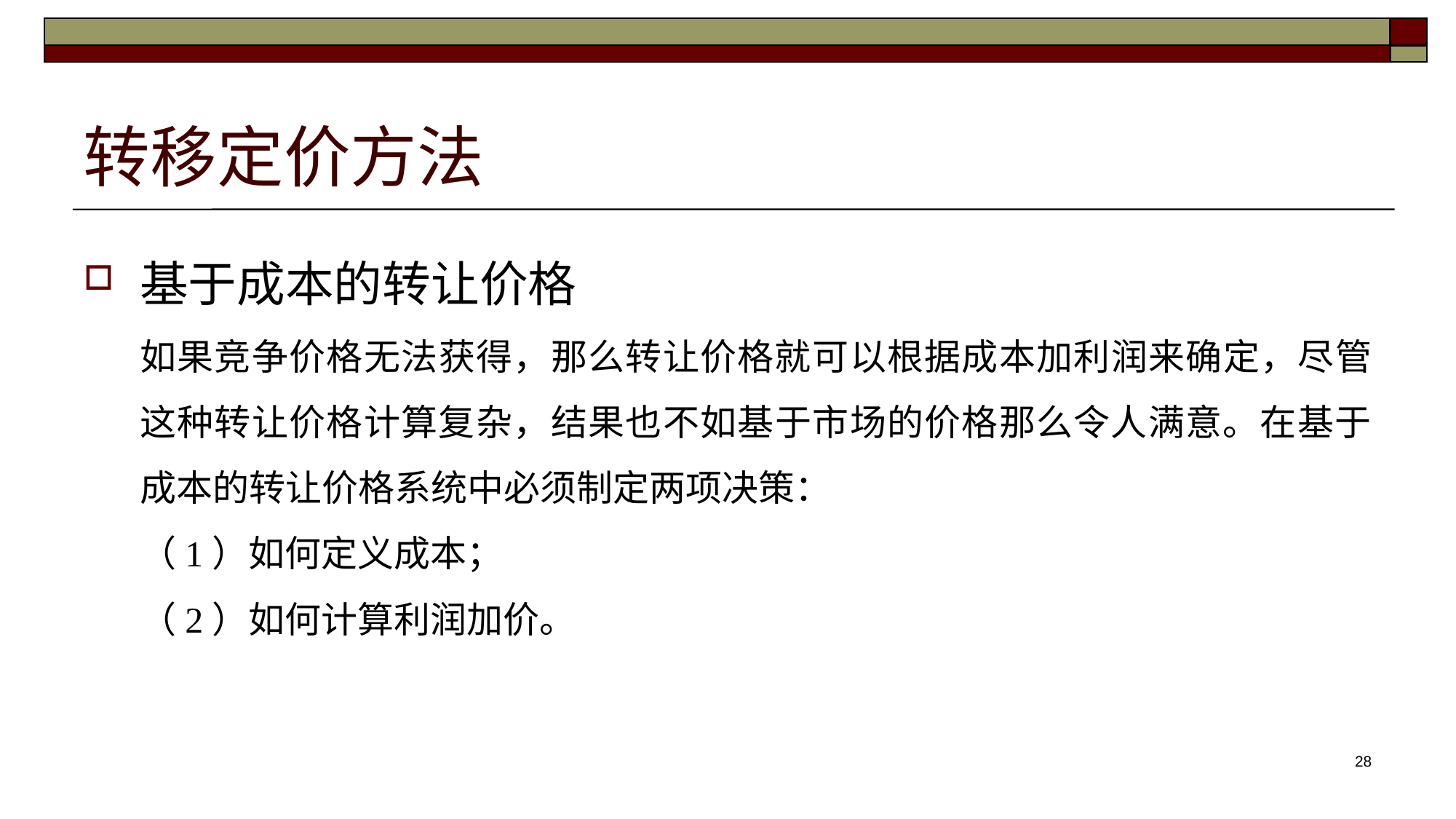

# 转移定价方法
基于成本的转让价格
如果竞争价格无法获得，那么转让价格就可以根据成本加利润来确定，尽管这种转让价格计算复杂，结果也不如基于市场的价格那么令人满意。在基于成本的转让价格系统中必须制定两项决策：
（1）如何定义成本；
（2）如何计算利润加价。

28